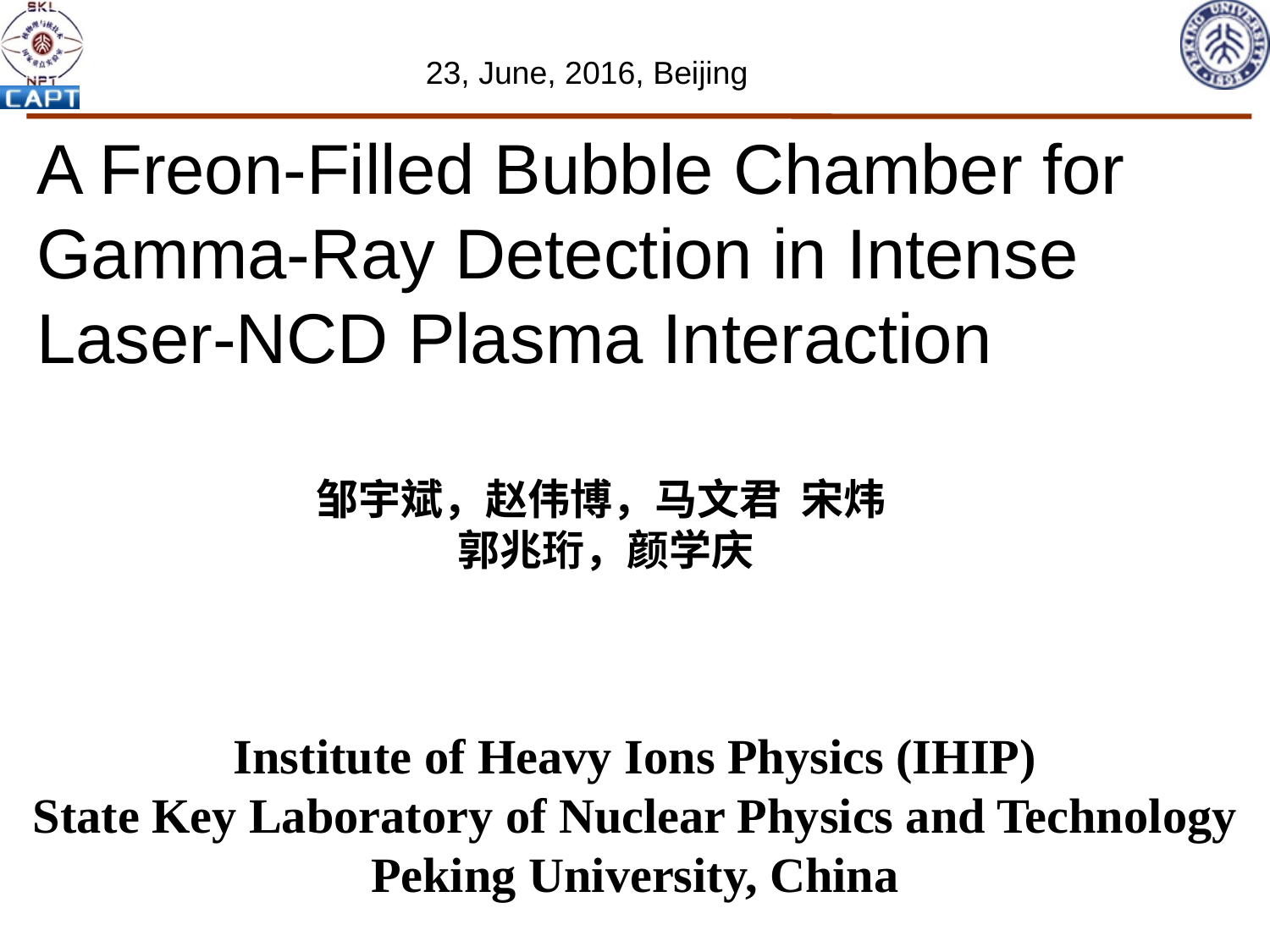

23, June, 2016, Beijing
A Freon-Filled Bubble Chamber for Gamma-Ray Detection in Intense Laser-NCD Plasma Interaction
邹宇斌，赵伟博，马文君  宋炜  郭兆珩，颜学庆
Institute of Heavy Ions Physics (IHIP)
State Key Laboratory of Nuclear Physics and Technology Peking University, China